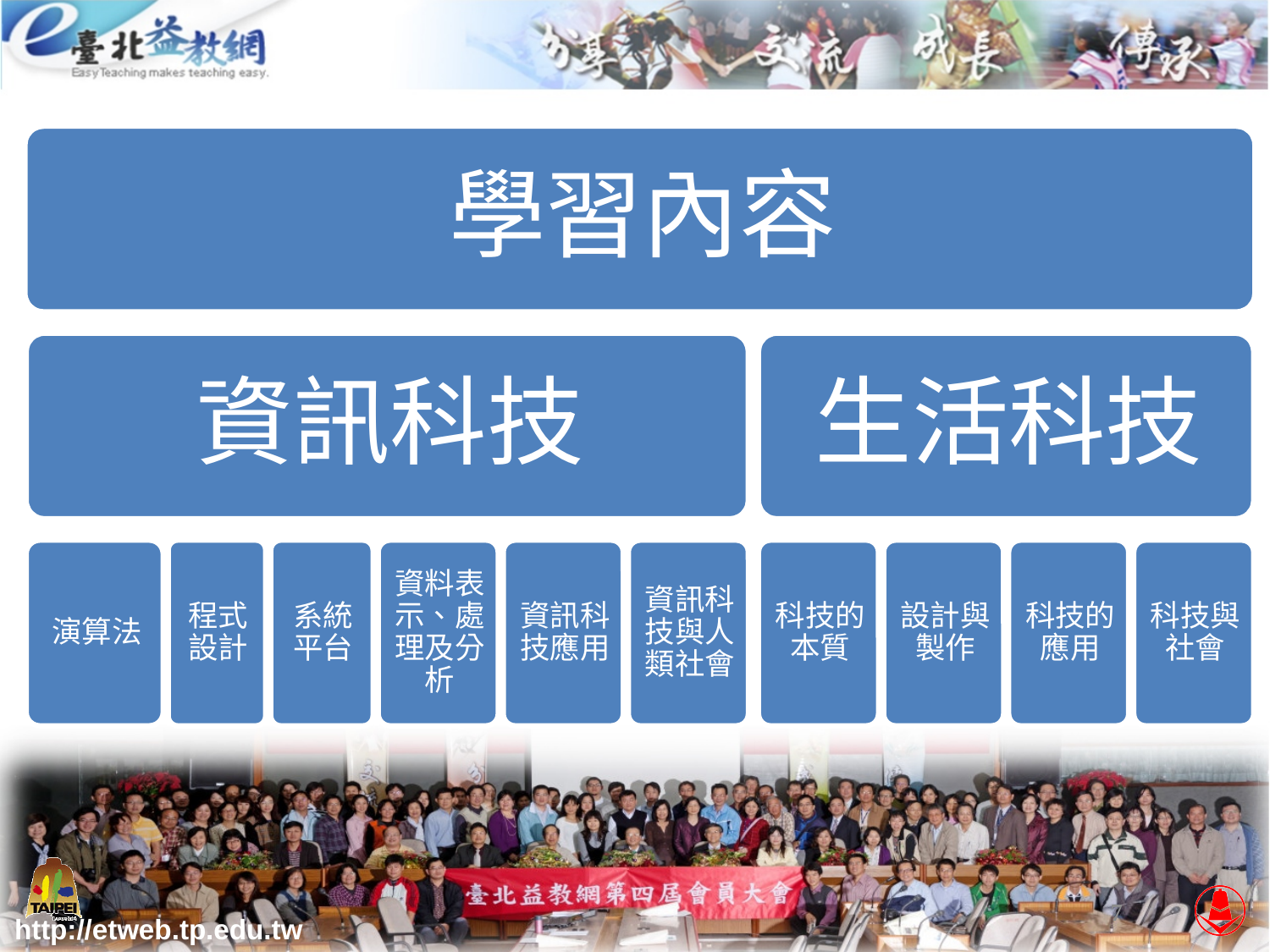

學習內容
資訊科技
演算法
程式設計
系統平台
資料表示、處理及分析
資訊科技應用
資訊科技與人類社會
生活科技
科技的本質
設計與製作
科技的應用
科技與社會
7